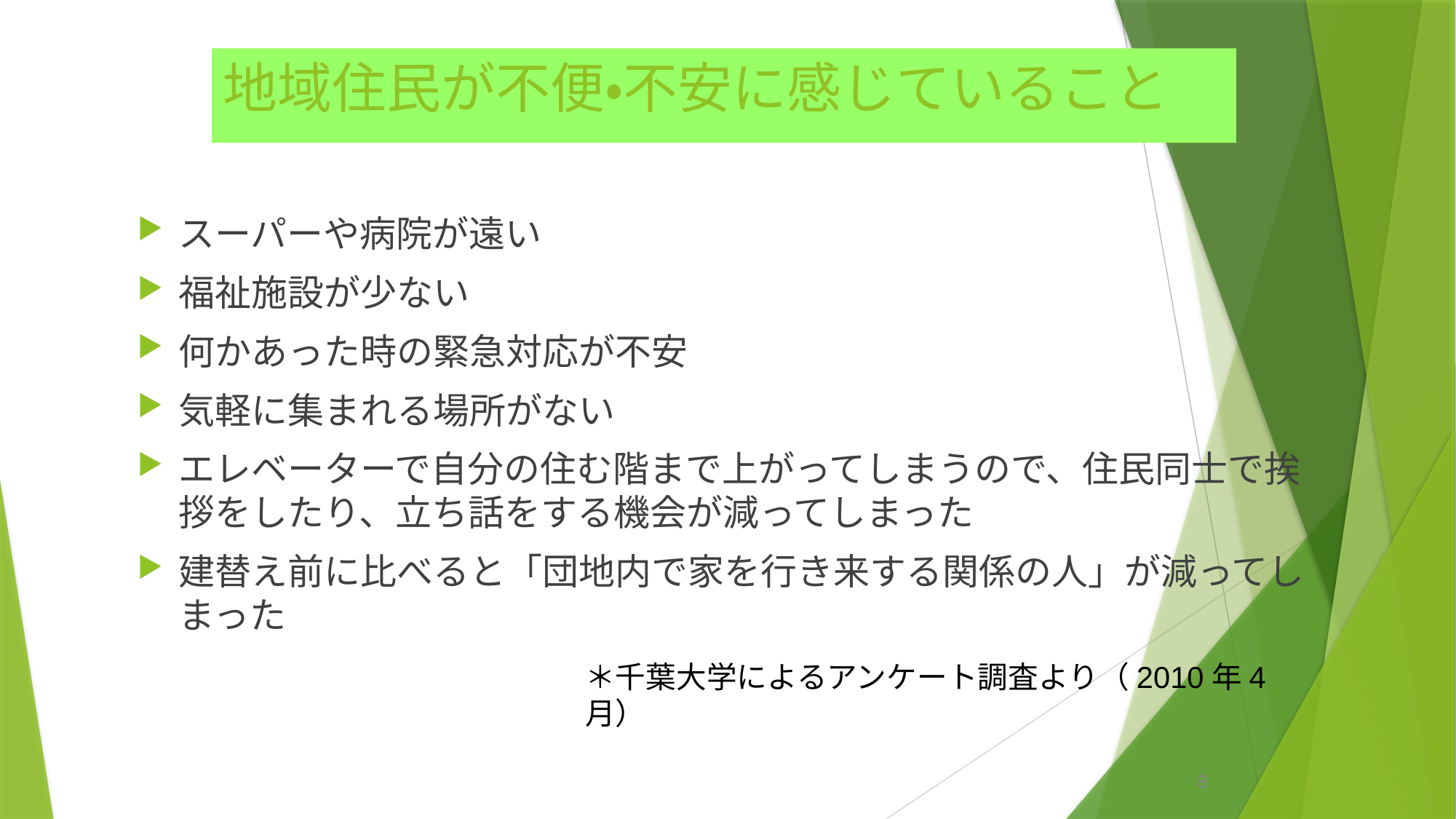

# 地域住民が不便・不安に感じていること
スーパーや病院が遠い
福祉施設が少ない
何かあった時の緊急対応が不安
気軽に集まれる場所がない
エレベーターで自分の住む階まで上がってしまうので、住民同士で挨拶をしたり、立ち話をする機会が減ってしまった
建替え前に比べると「団地内で家を行き来する関係の人」が減ってしまった
＊千葉大学によるアンケート調査より（2010年4月）
8